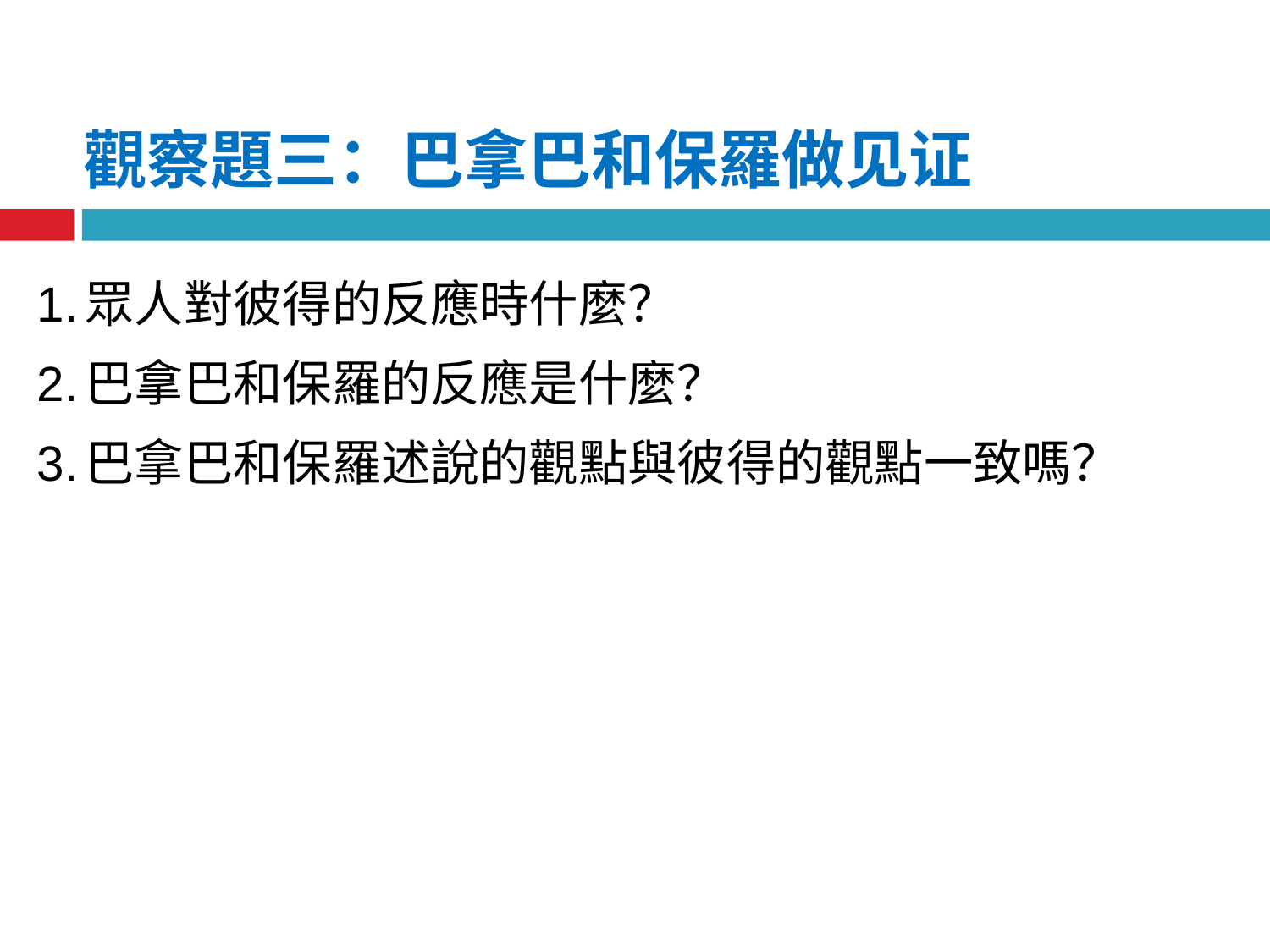

觀察題三：巴拿巴和保羅做见证
眾人對彼得的反應時什麼？
巴拿巴和保羅的反應是什麼？
巴拿巴和保羅述說的觀點與彼得的觀點一致嗎？